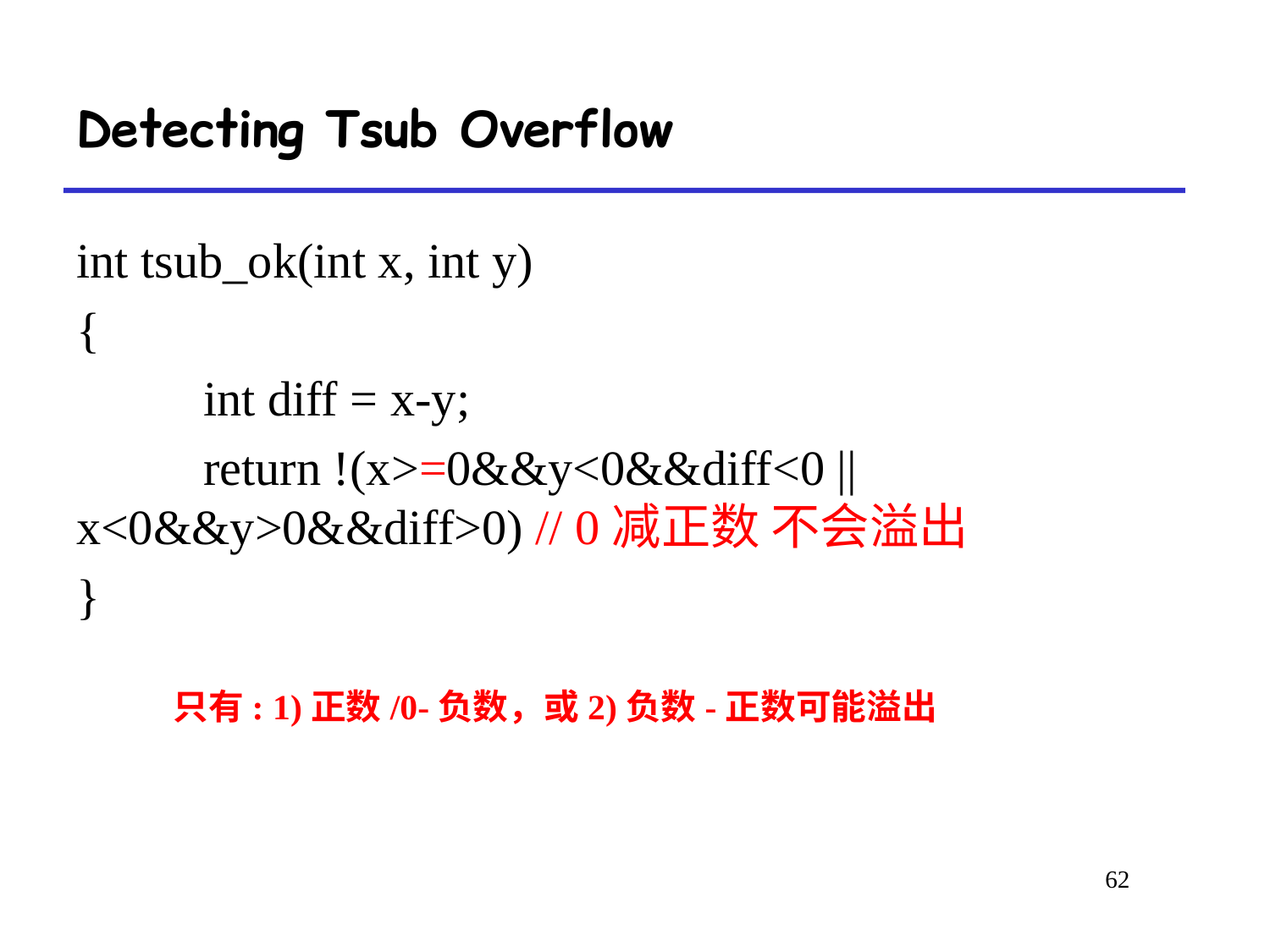

# Detecting Tsub Overflow
int tsub_ok(int x, int y)
{
	int diff = x-y;
	return !(x>=0&&y<0&&diff<0 || x<0&&y>0&&diff>0) // 0减正数 不会溢出
}
只有: 1)正数/0-负数，或2)负数-正数可能溢出
62